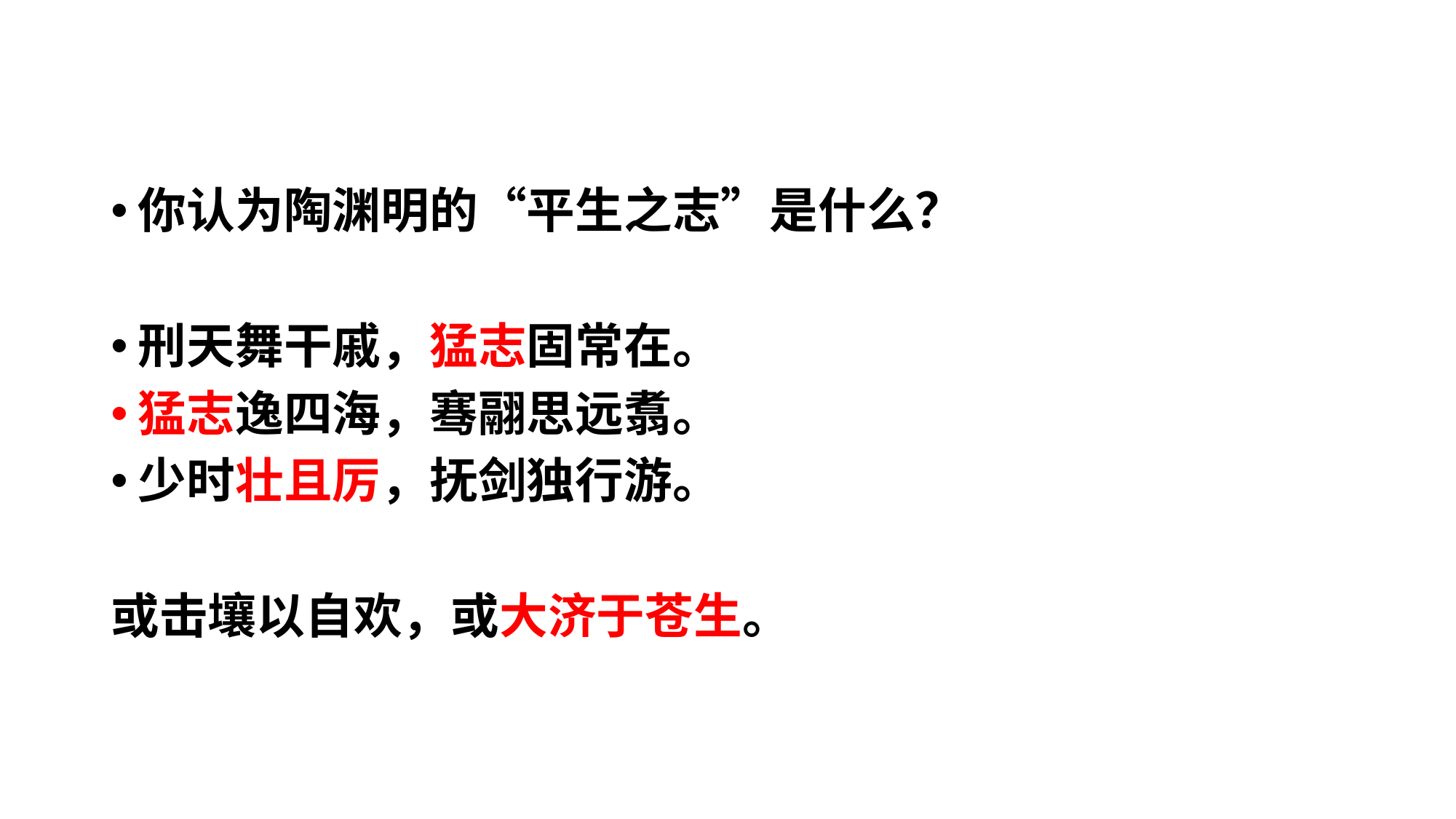

你认为陶渊明的“平生之志”是什么？

刑天舞干戚，猛志固常在。
猛志逸四海，骞翮思远翥。
少时壮且厉，抚剑独行游。

或击壤以自欢，或大济于苍生。